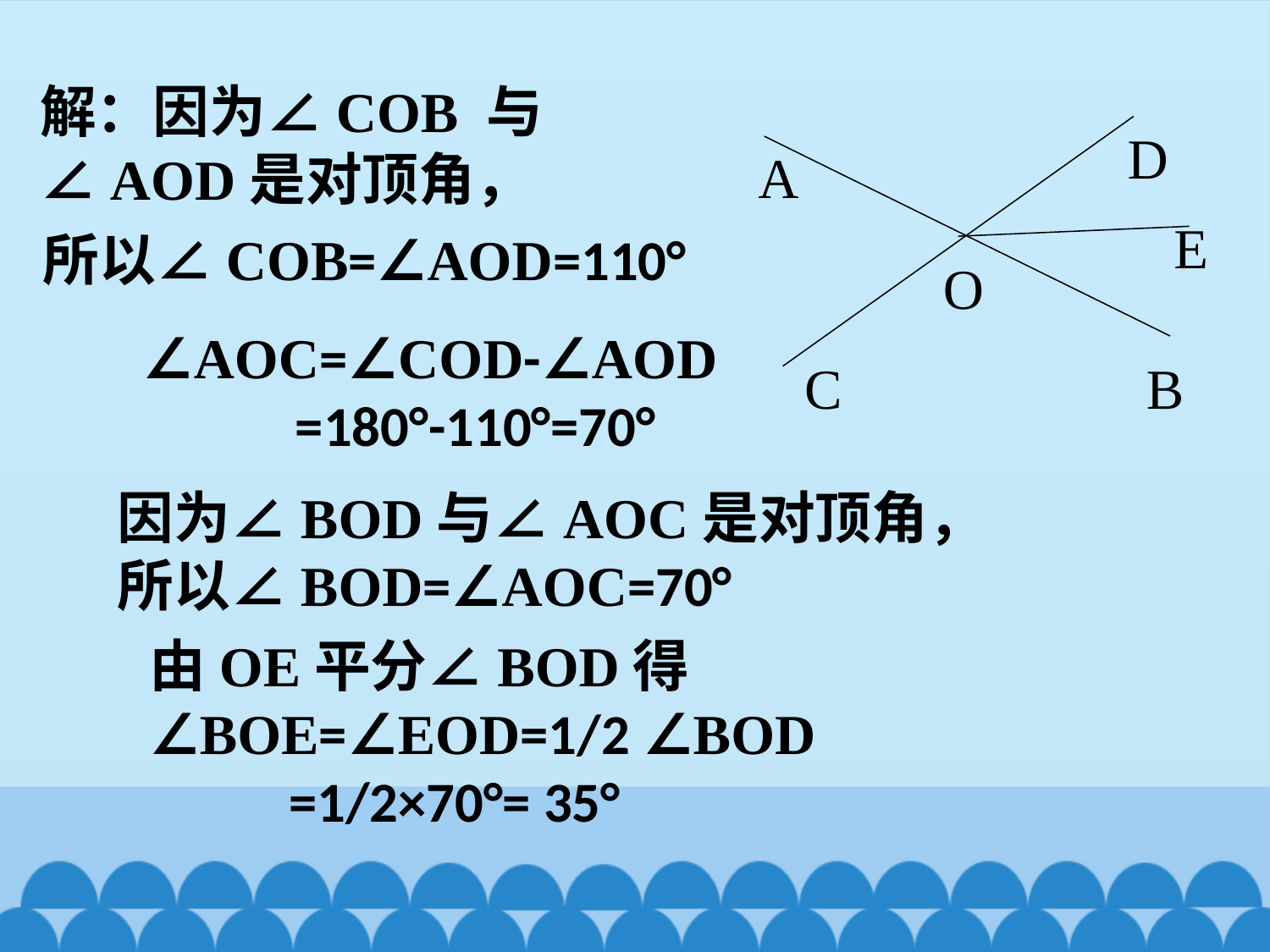

解：因为∠COB 与∠AOD是对顶角，

D
A

E
所以∠COB=∠AOD=110°

O
 ∠AOC=∠COD-∠AOD
             =180°-110°=70°
C
B
因为∠BOD与∠AOC是对顶角，
所以∠BOD=∠AOC=70°
由OE平分∠BOD得
∠BOE=∠EOD=1/2 ∠BOD
           =1/2×70°= 35°